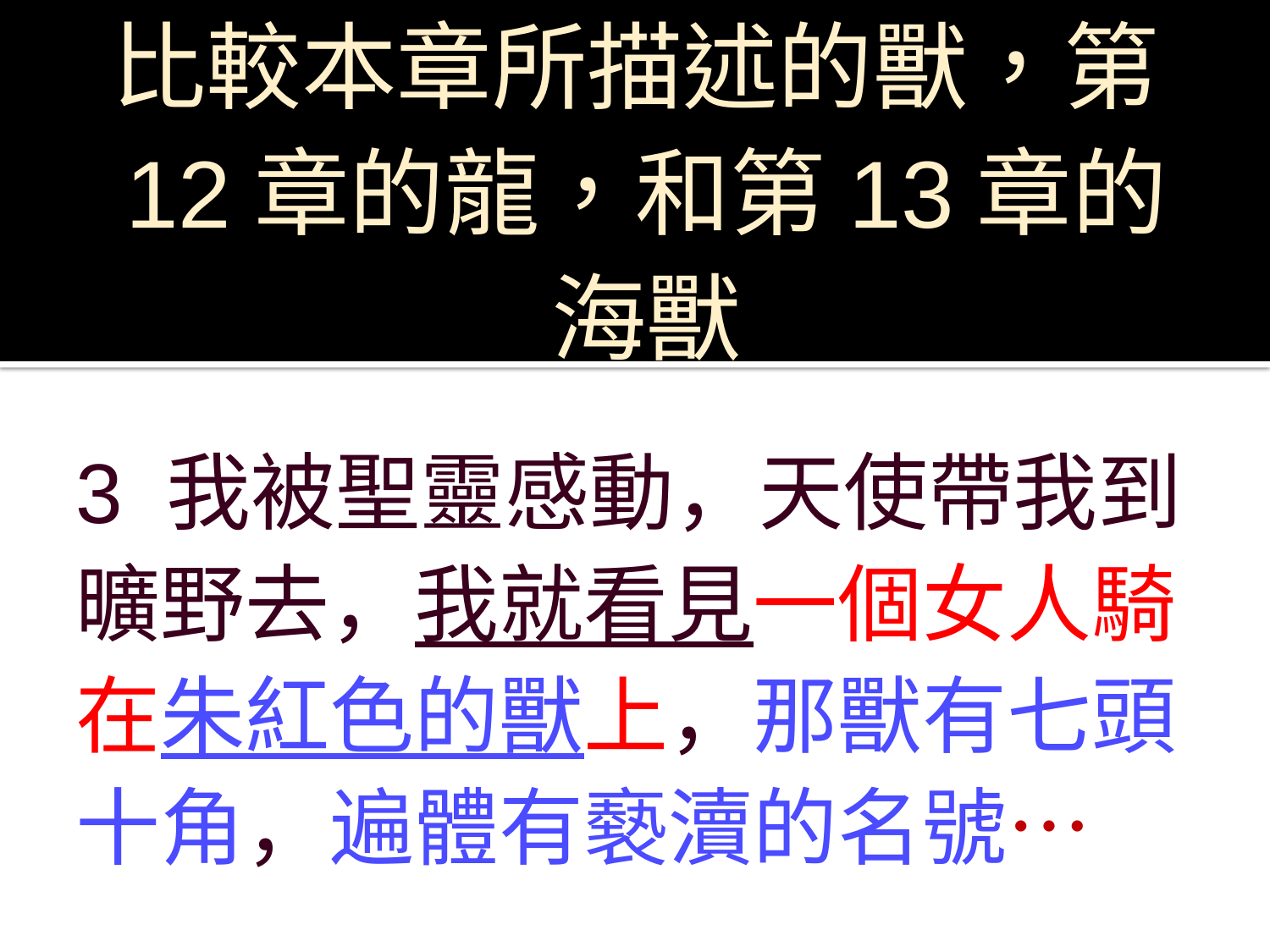

# 比較本章所描述的獸，第12章的龍，和第13章的海獸
3 我被聖靈感動，天使帶我到曠野去，我就看見一個女人騎在朱紅色的獸上，那獸有七頭十角，遍體有褻瀆的名號…